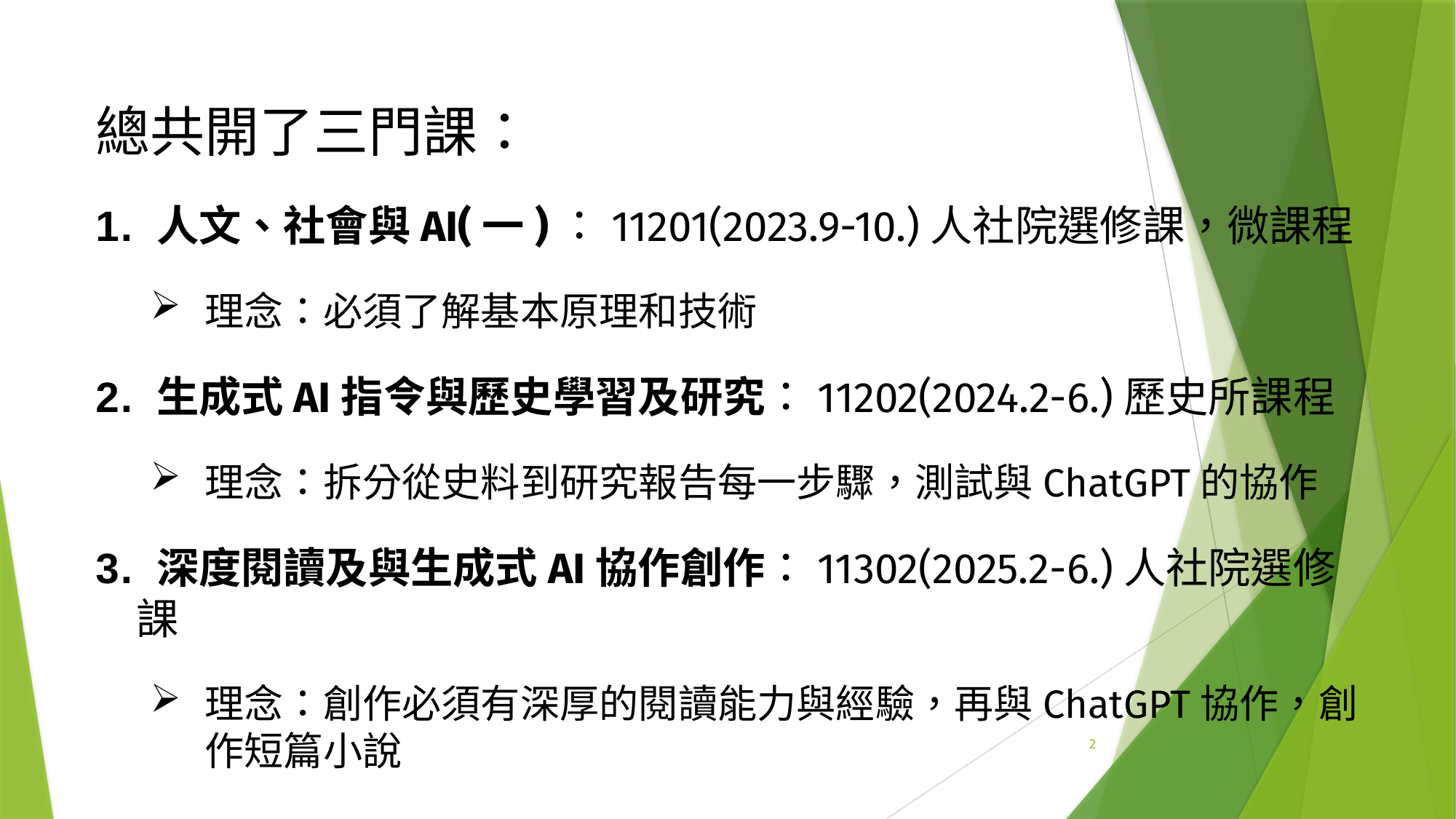

總共開了三門課：
 人文、社會與AI(一)：11201(2023.9-10.)人社院選修課，微課程
理念：必須了解基本原理和技術
 生成式AI指令與歷史學習及研究：11202(2024.2-6.)歷史所課程
理念：拆分從史料到研究報告每一步驟，測試與ChatGPT的協作
 深度閱讀及與生成式AI協作創作：11302(2025.2-6.)人社院選修課
理念：創作必須有深厚的閱讀能力與經驗，再與ChatGPT協作，創作短篇小說
2